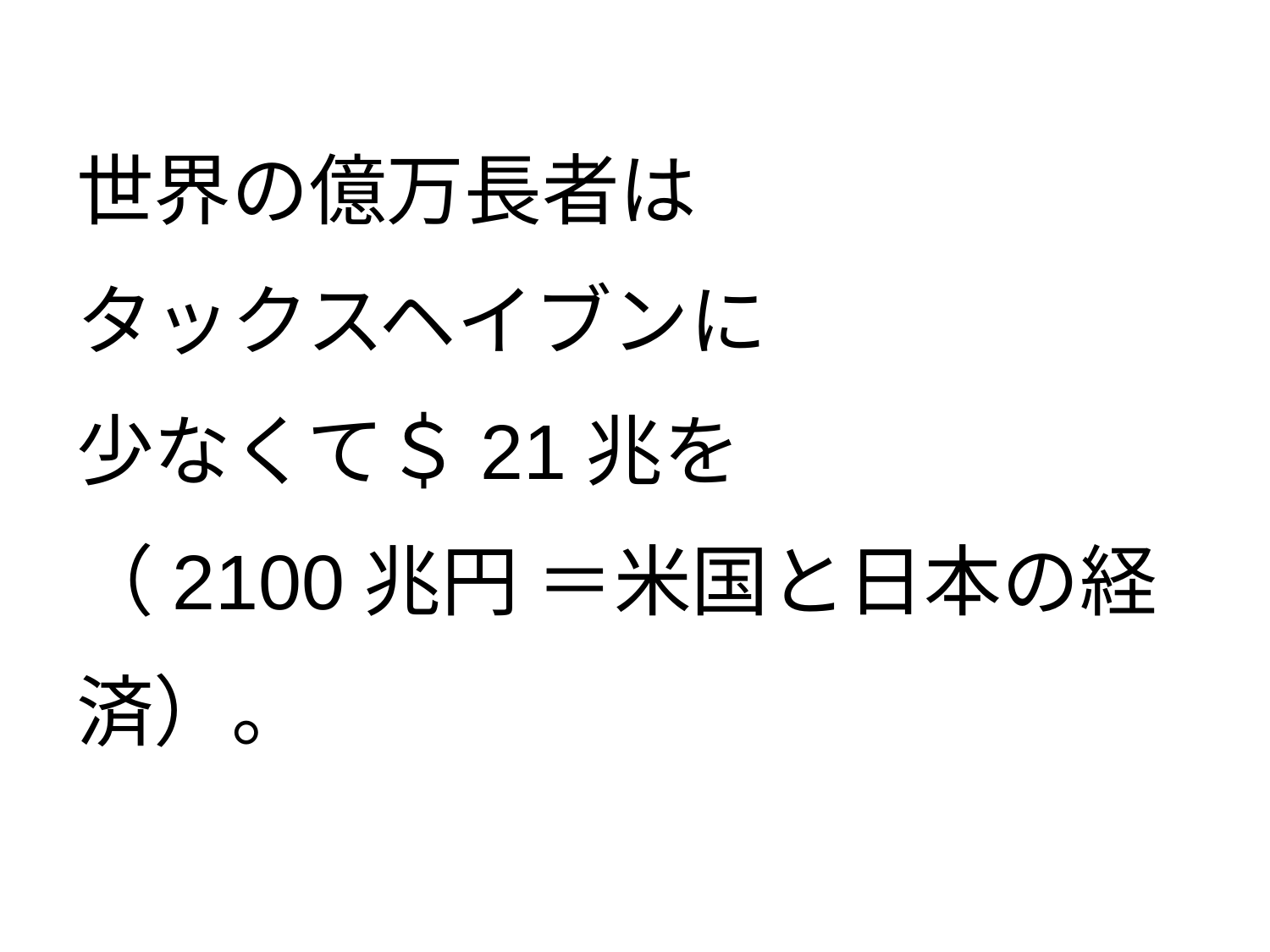

# 世界の億万長者は　 タックスヘイブンに 少なくて＄21兆を （2100兆円 ＝米国と日本の経済）。